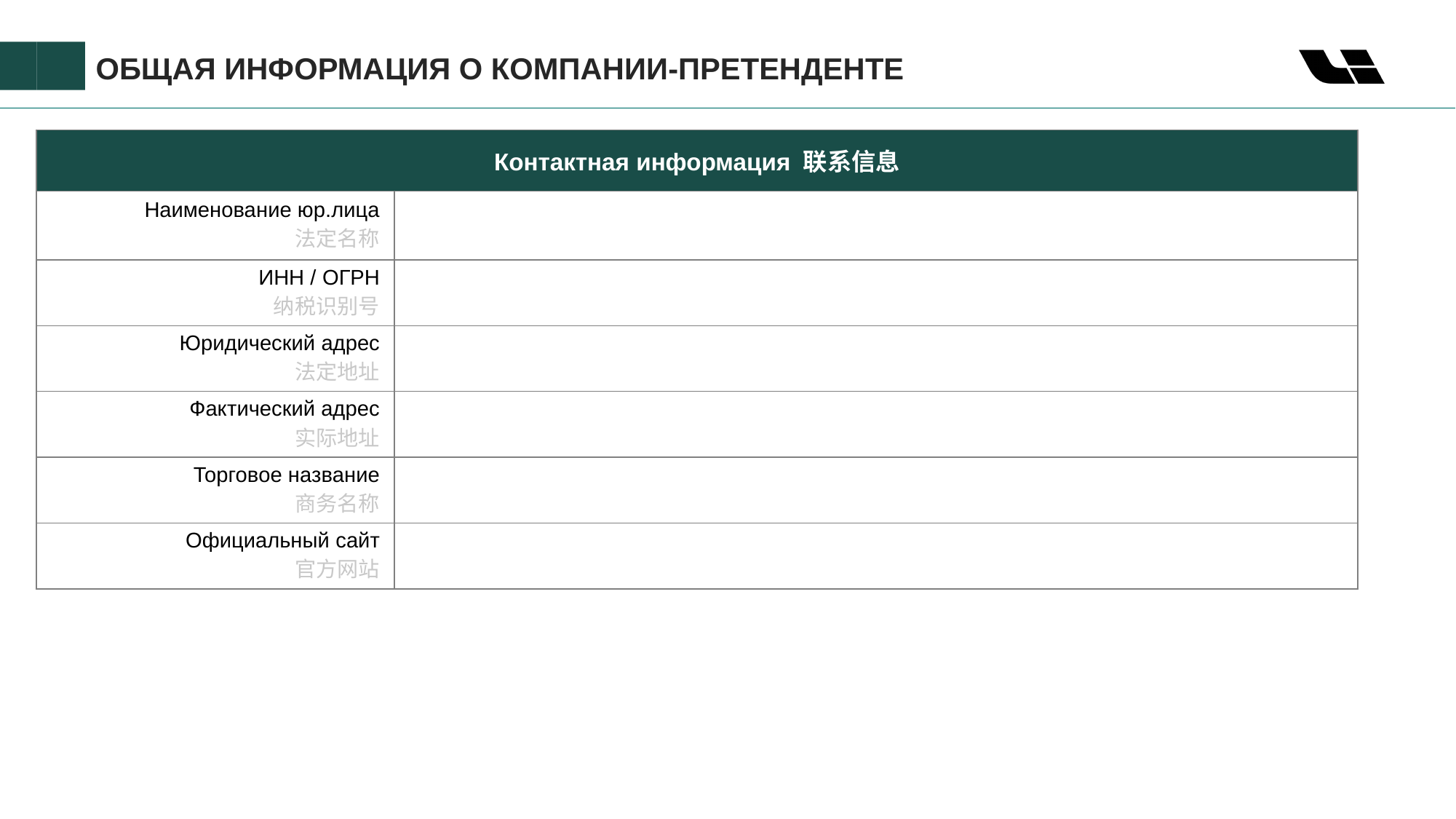

# ОБЩАЯ ИНФОРМАЦИЯ О КОМПАНИИ-ПРЕТЕНДЕНТЕ
| Контактная информация 联系信息 |  |
| --- | --- |
| Наименование юр.лица 法定名称 |  |
| ИНН / ОГРН 纳税识别号 |  |
| Юридический адрес 法定地址 |  |
| Фактический адрес 实际地址 |  |
| Торговое название 商务名称 |  |
| Официальный сайт 官方网站 |  |